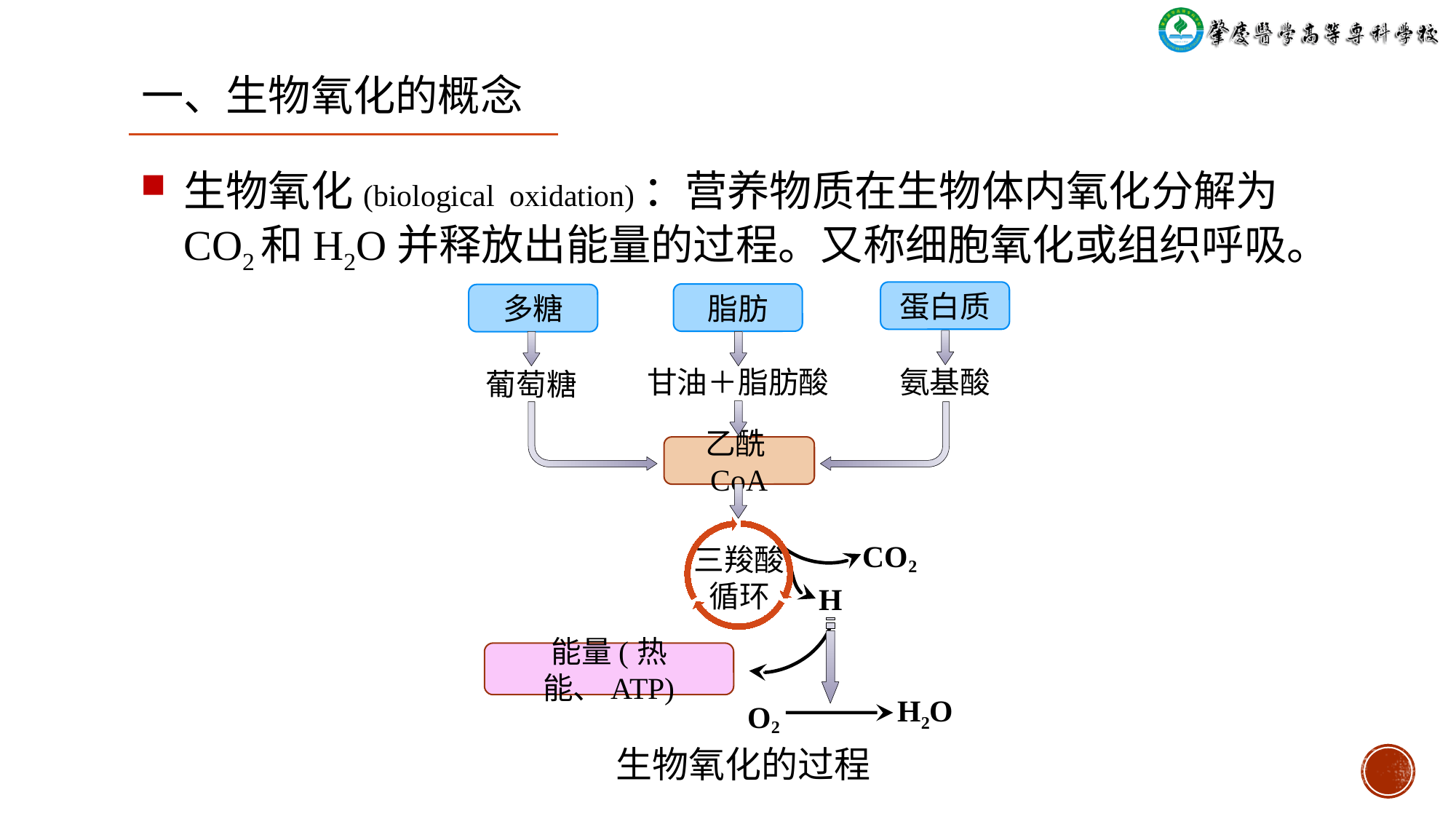

# 一、生物氧化的概念
生物氧化(biological  oxidation)：营养物质在生物体内氧化分解为CO2和H2O并释放出能量的过程。又称细胞氧化或组织呼吸。
蛋白质
脂肪
多糖

甘油＋脂肪酸
氨基酸
葡萄糖

乙酰CoA

CO2
三羧酸循环

H

能量(热能、ATP)

O2
H2O

生物氧化的过程